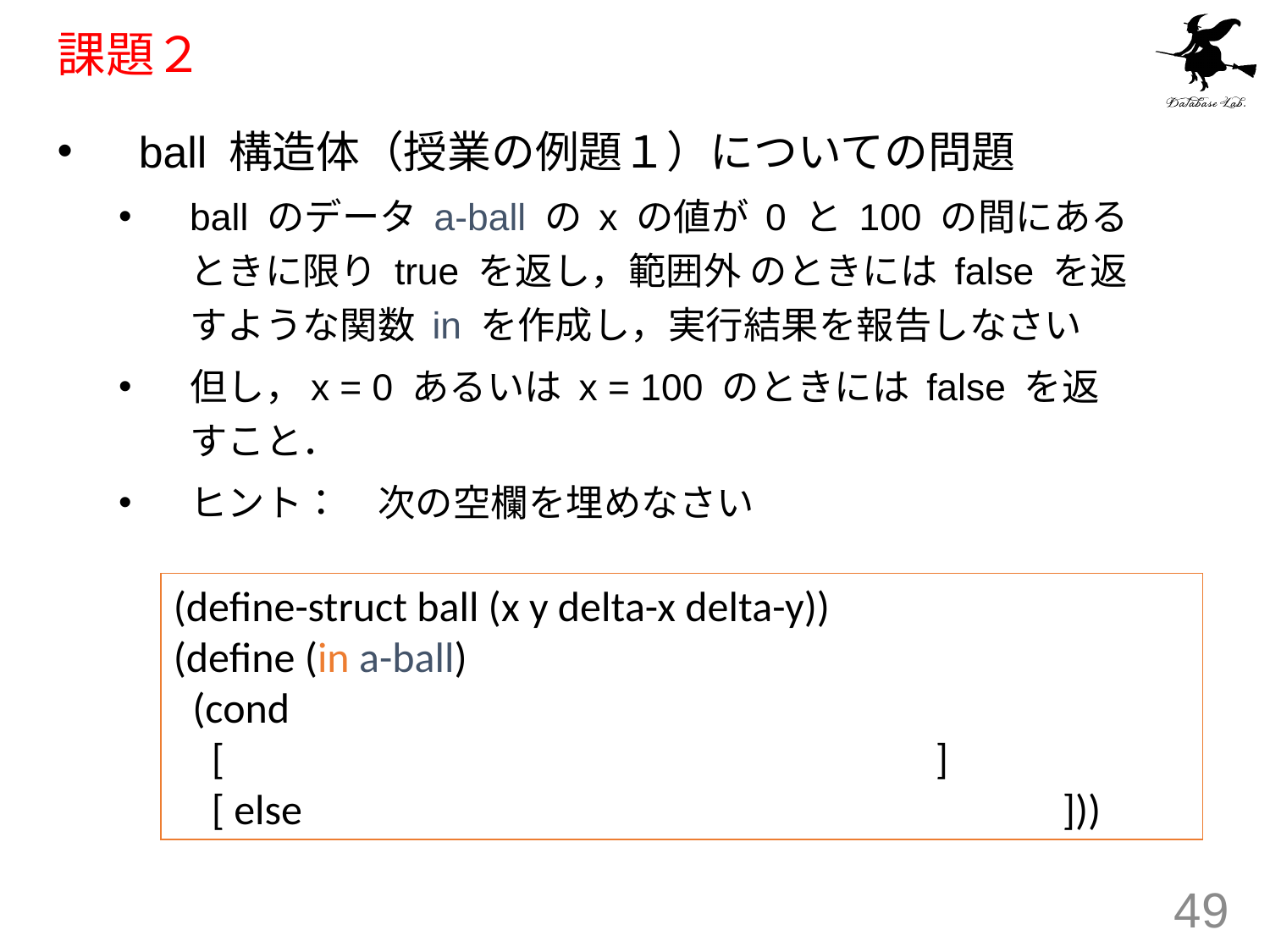

# 課題２
ball 構造体（授業の例題１）についての問題
ball のデータ a-ball の x の値が 0 と 100 の間にあるときに限り true を返し，範囲外 のときには false を返すような関数 in を作成し，実行結果を報告しなさい
但し，x = 0 あるいは x = 100 のときには false を返すこと．
ヒント：　次の空欄を埋めなさい

(define-struct ball (x y delta-x delta-y))
(define (in a-ball)
  (cond
    [                                               			]
    [ else                                            			]))
49